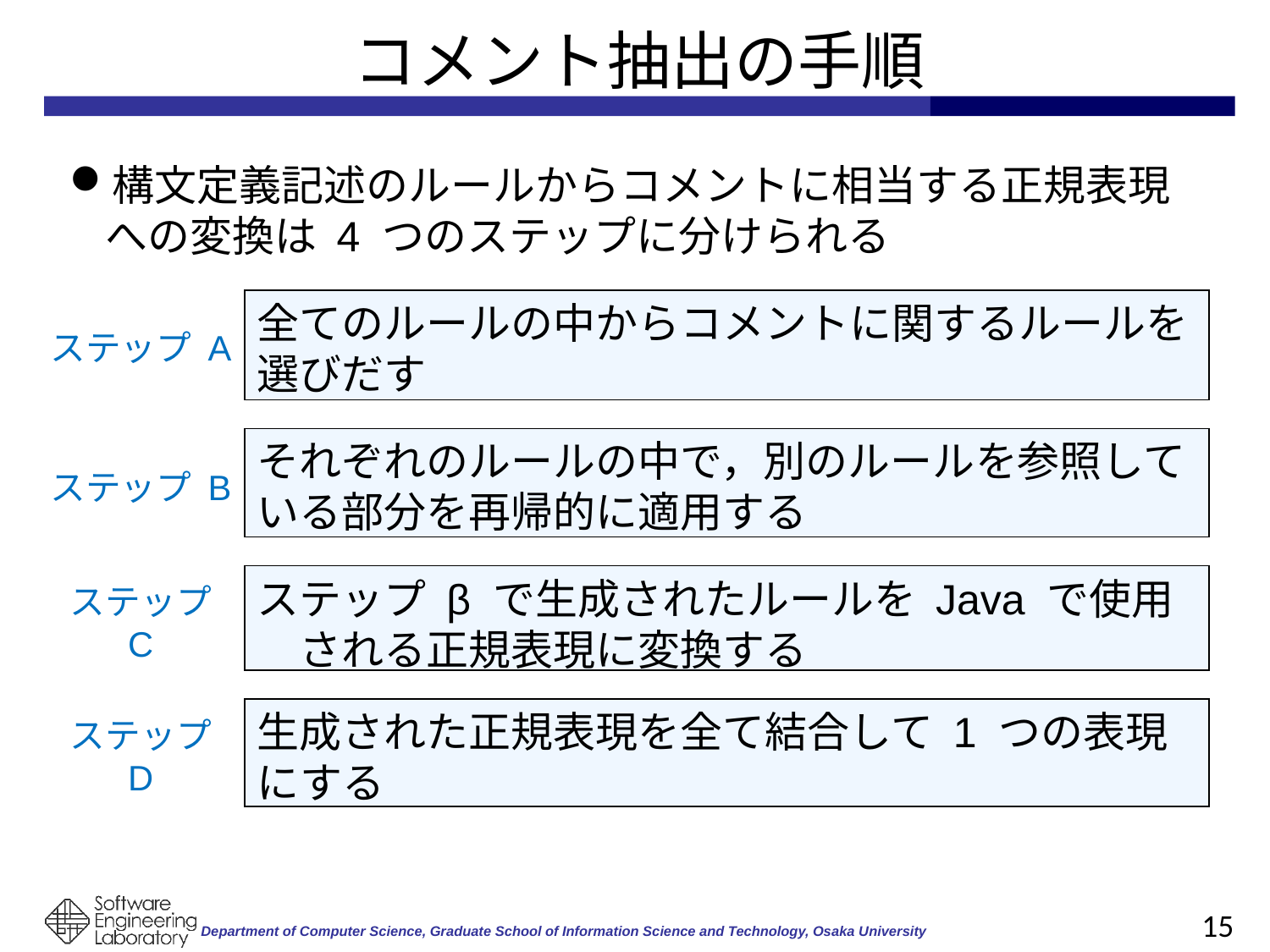

# コメント抽出の手順
構文定義記述のルールからコメントに相当する正規表現への変換は 4 つのステップに分けられる
全てのルールの中からコメントに関するルールを選びだす
ステップ A
それぞれのルールの中で，別のルールを参照している部分を再帰的に適用する
ステップ B
ステップ β で生成されたルールを Java で使用　される正規表現に変換する
ステップ C
生成された正規表現を全て結合して 1 つの表現にする

ステップ D
15